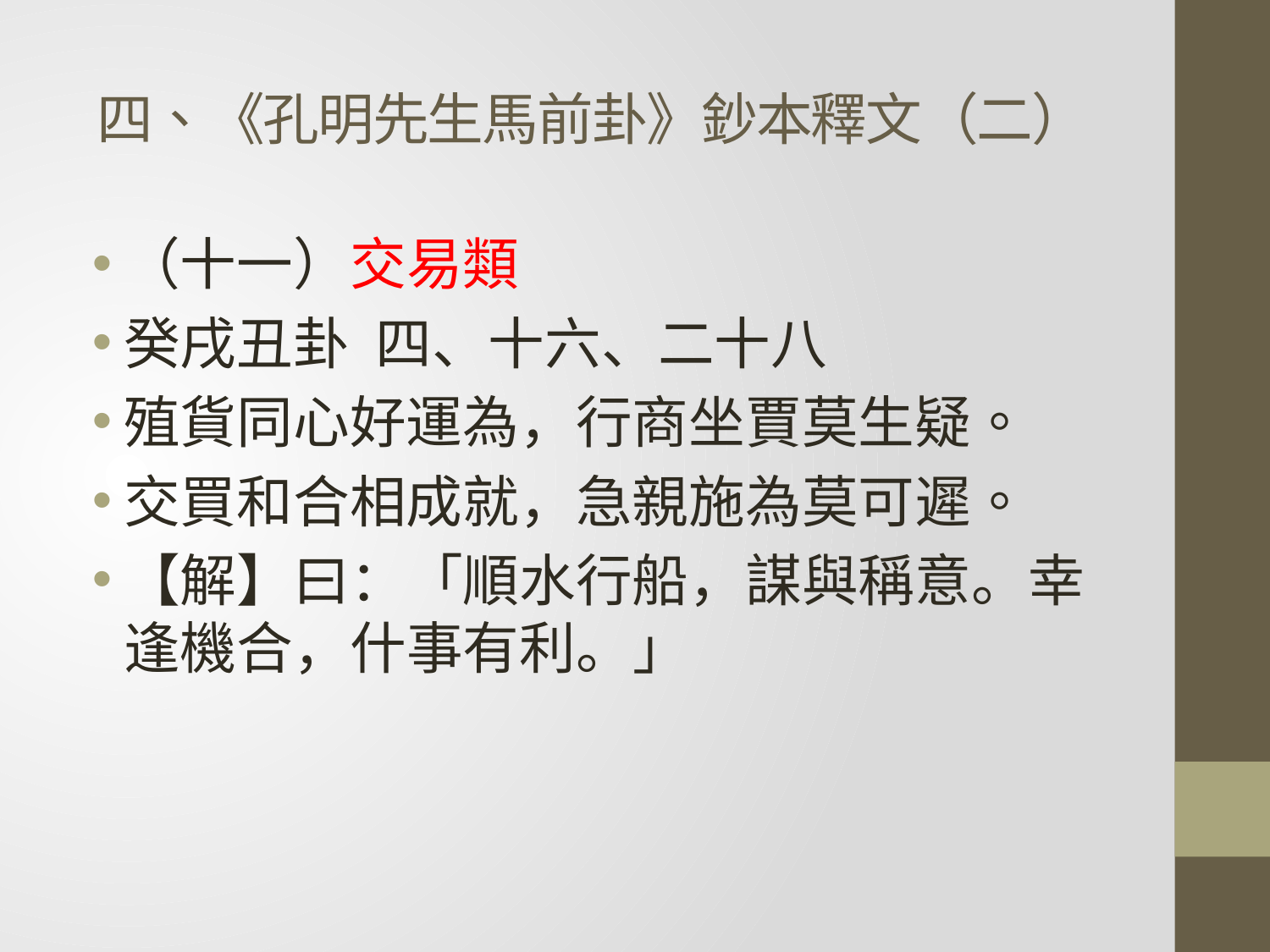

# 四、《孔明先生馬前卦》鈔本釋文（二）
（十一）交易類
癸戌丑卦  四、十六、二十八
殖貨同心好運為，行商坐賈莫生疑。
交買和合相成就，急親施為莫可遲。
【解】曰：「順水行船，謀與稱意。幸逢機合，什事有利。」